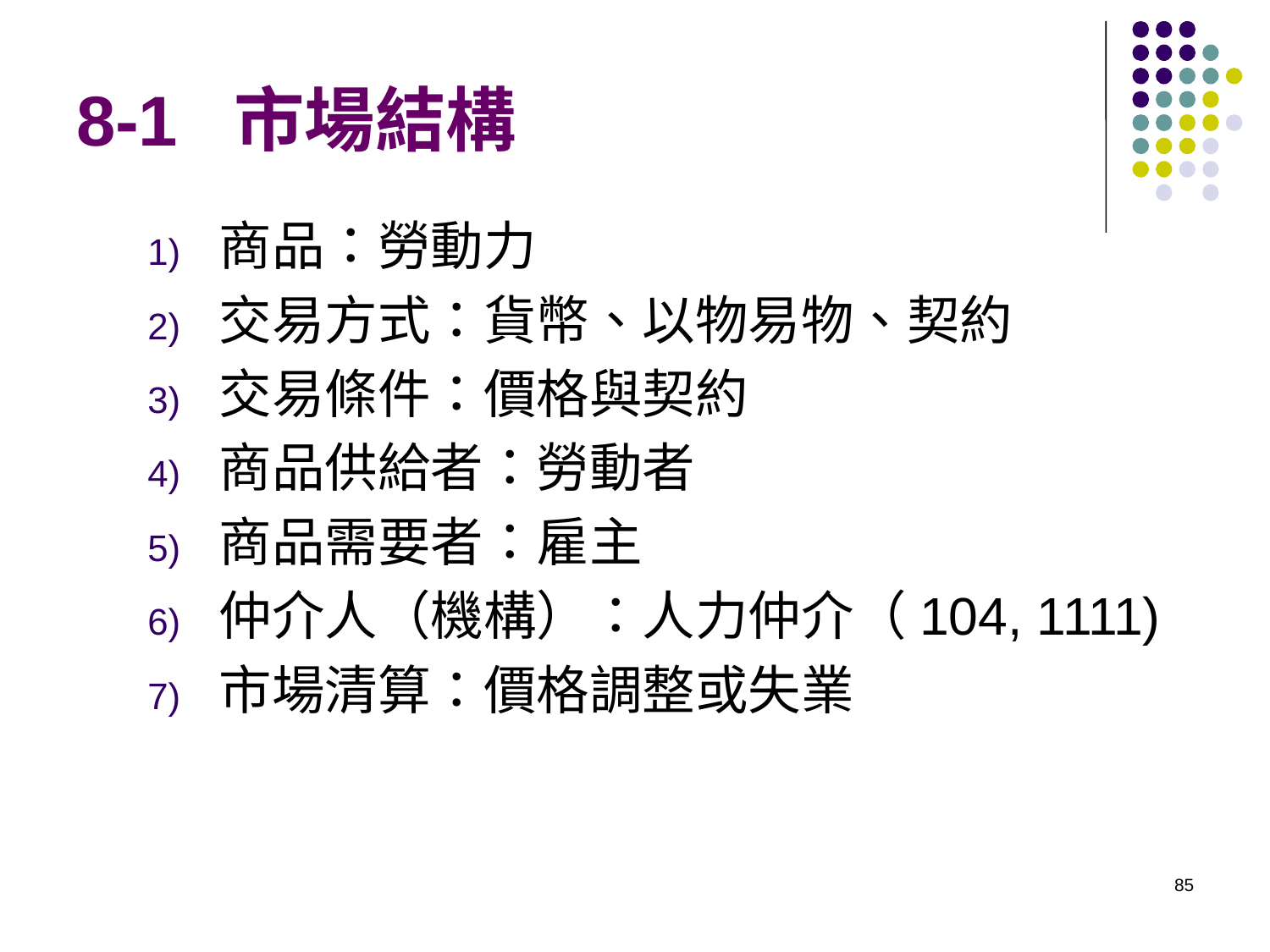

# 8-1  市場結構
商品：勞動力
交易方式：貨幣、以物易物、契約
交易條件：價格與契約
商品供給者：勞動者
商品需要者：雇主
仲介人（機構）：人力仲介（104, 1111)
市場清算：價格調整或失業
85